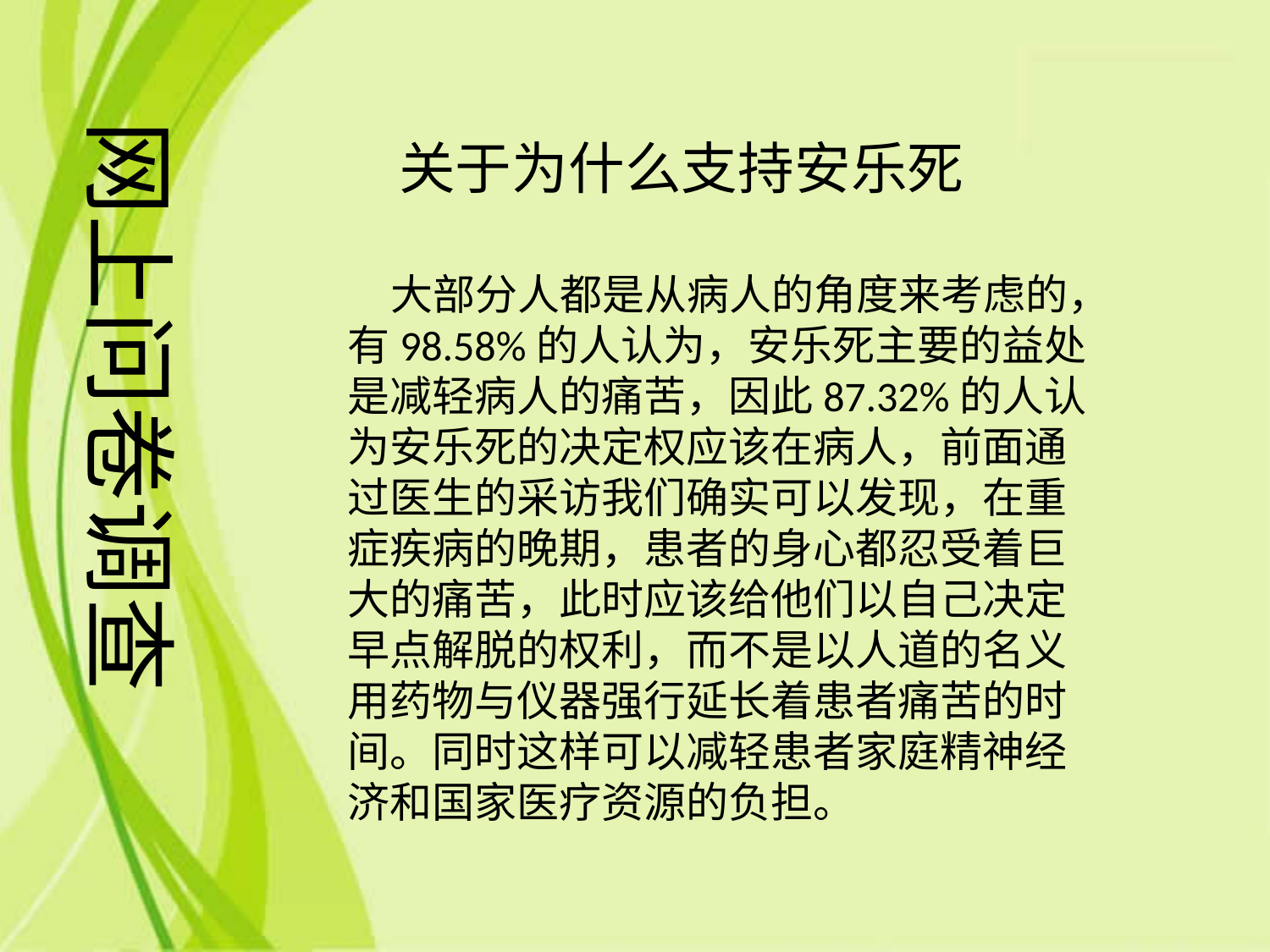

网上问卷调查
   关于为什么支持安乐死

     大部分人都是从病人的角度来考虑的，有98.58%的人认为，安乐死主要的益处是减轻病人的痛苦，因此87.32%的人认为安乐死的决定权应该在病人，前面通过医生的采访我们确实可以发现，在重症疾病的晚期，患者的身心都忍受着巨大的痛苦，此时应该给他们以自己决定早点解脱的权利，而不是以人道的名义用药物与仪器强行延长着患者痛苦的时间。同时这样可以减轻患者家庭精神经济和国家医疗资源的负担。